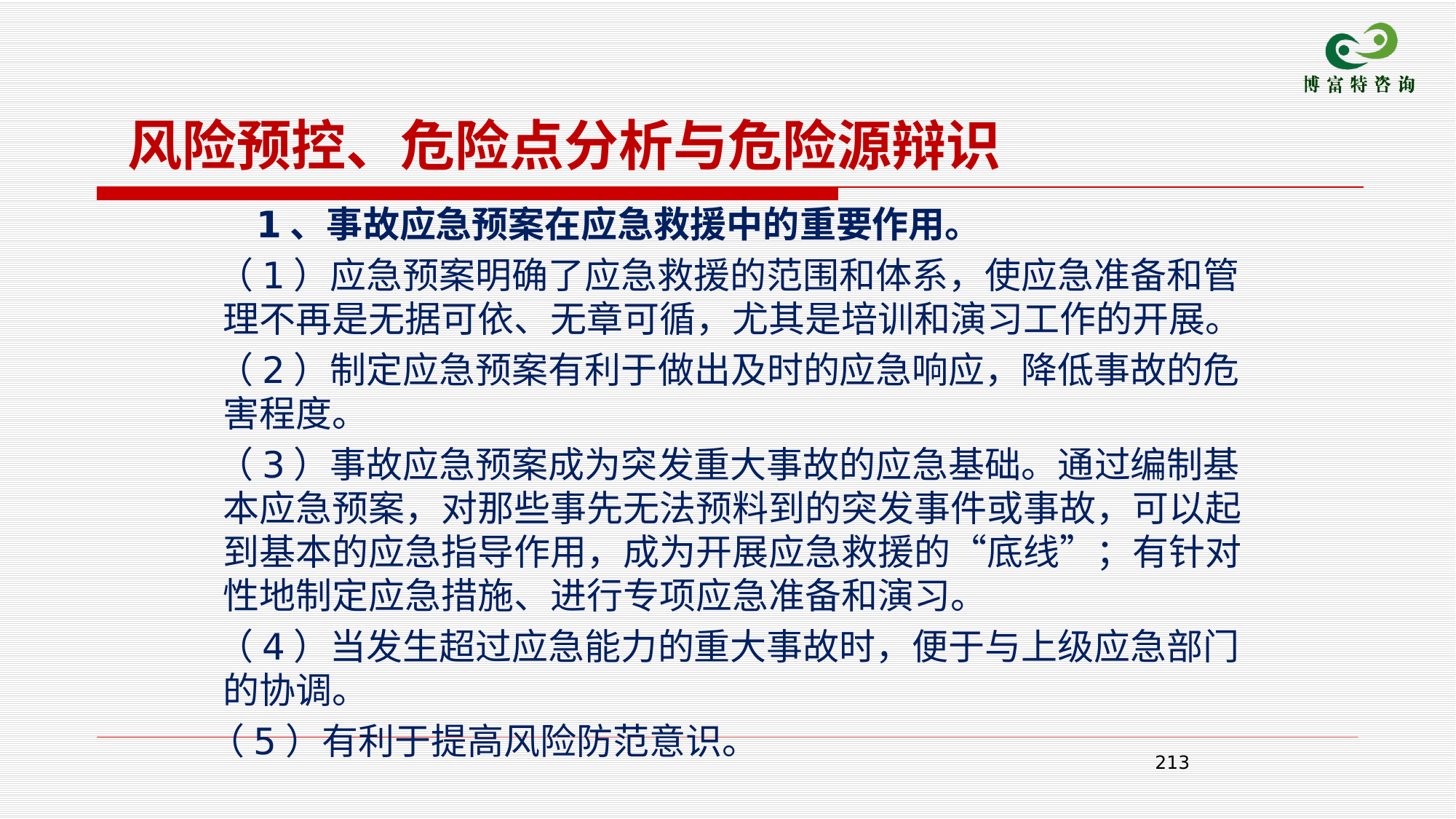

风险预控、危险点分析与危险源辩识
       1、事故应急预案在应急救援中的重要作用。
     （1）应急预案明确了应急救援的范围和体系，使应急准备和管理不再是无据可依、无章可循，尤其是培训和演习工作的开展。
     （2）制定应急预案有利于做出及时的应急响应，降低事故的危害程度。
     （3）事故应急预案成为突发重大事故的应急基础。通过编制基本应急预案，对那些事先无法预料到的突发事件或事故，可以起到基本的应急指导作用，成为开展应急救援的“底线”；有针对性地制定应急措施、进行专项应急准备和演习。
     （4）当发生超过应急能力的重大事故时，便于与上级应急部门的协调。
    （5）有利于提高风险防范意识。

213